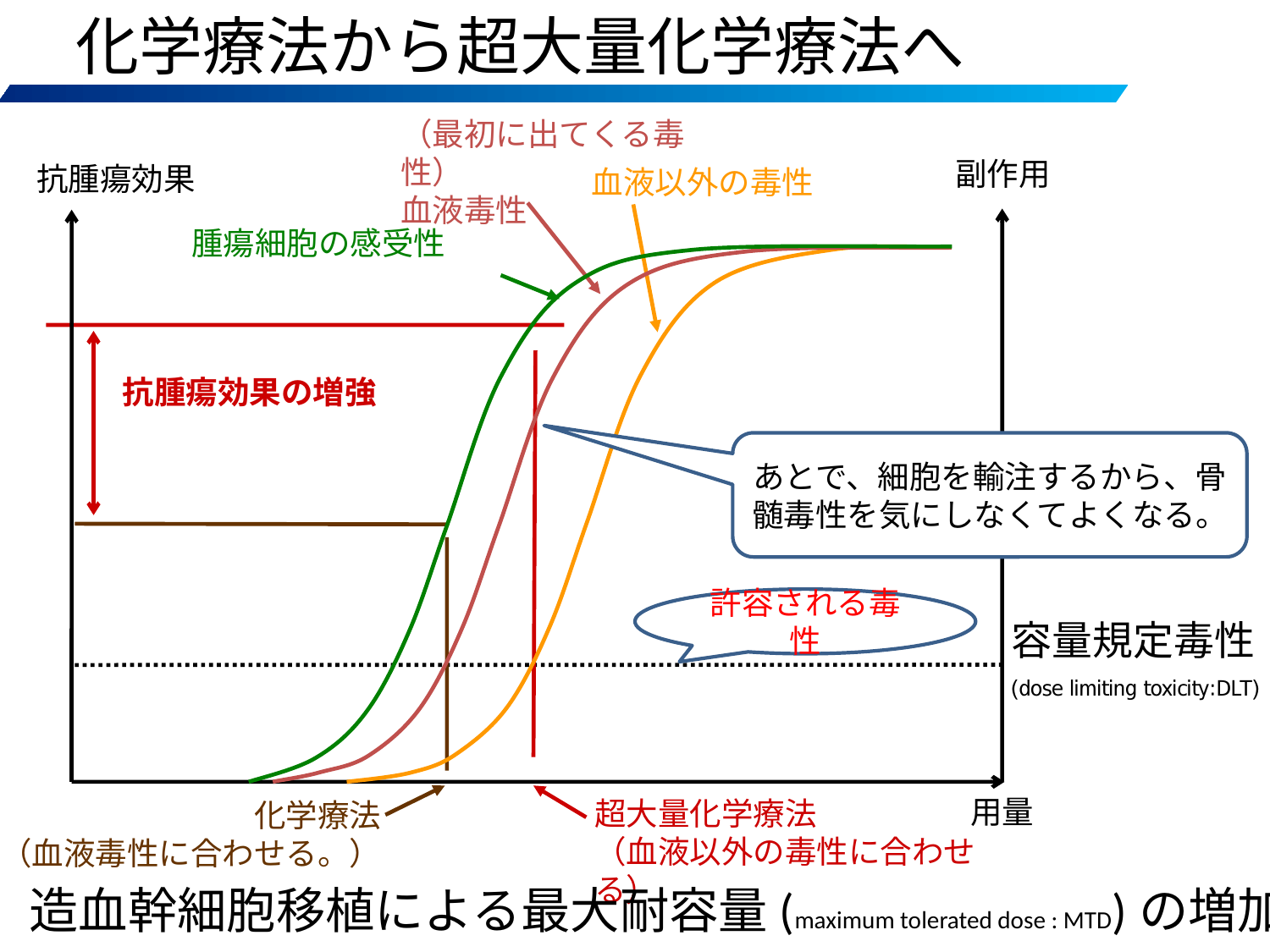

化学療法から超大量化学療法へ

（最初に出てくる毒性）
血液毒性

副作用
抗腫瘍効果
血液以外の毒性

腫瘍細胞の感受性

超大量化学療法
（血液以外の毒性に合わせる）

抗腫瘍効果の増強
あとで、細胞を輸注するから、骨髄毒性を気にしなくてよくなる。

化学療法
（血液毒性に合わせる。）
許容される毒性
容量規定毒性
(dose limiting toxicity:DLT)

用量
造血幹細胞移植による最大耐容量(maximum tolerated dose : MTD)の増加